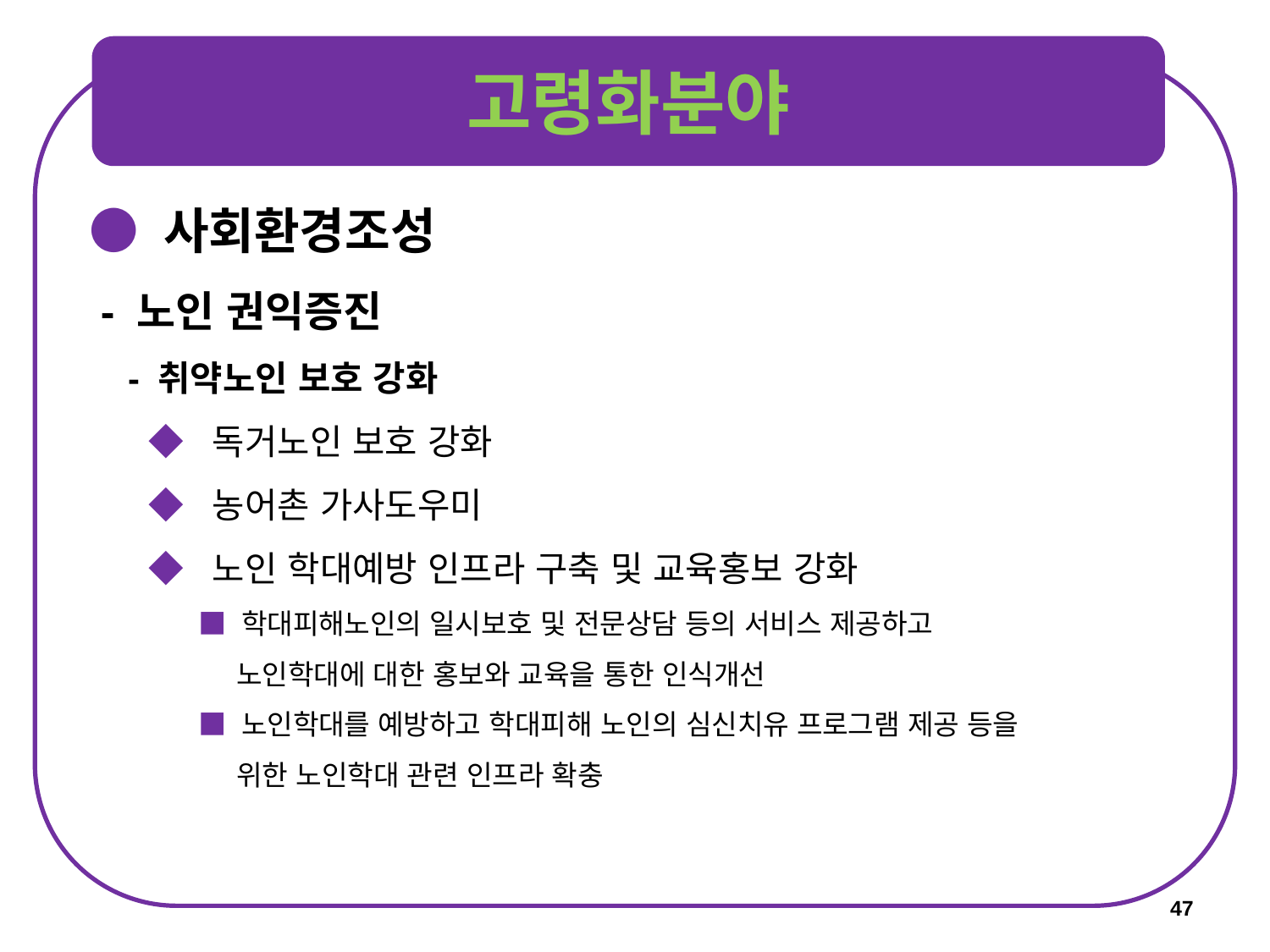

고령화분야
● 사회환경조성
 - 노인 권익증진
    - 취약노인 보호 강화
      ◆  독거노인 보호 강화
      ◆  농어촌 가사도우미
      ◆  노인 학대예방 인프라 구축 및 교육홍보 강화
              ■ 학대피해노인의 일시보호 및 전문상담 등의 서비스 제공하고
                  노인학대에 대한 홍보와 교육을 통한 인식개선
              ■ 노인학대를 예방하고 학대피해 노인의 심신치유 프로그램 제공 등을
                  위한 노인학대 관련 인프라 확충
47